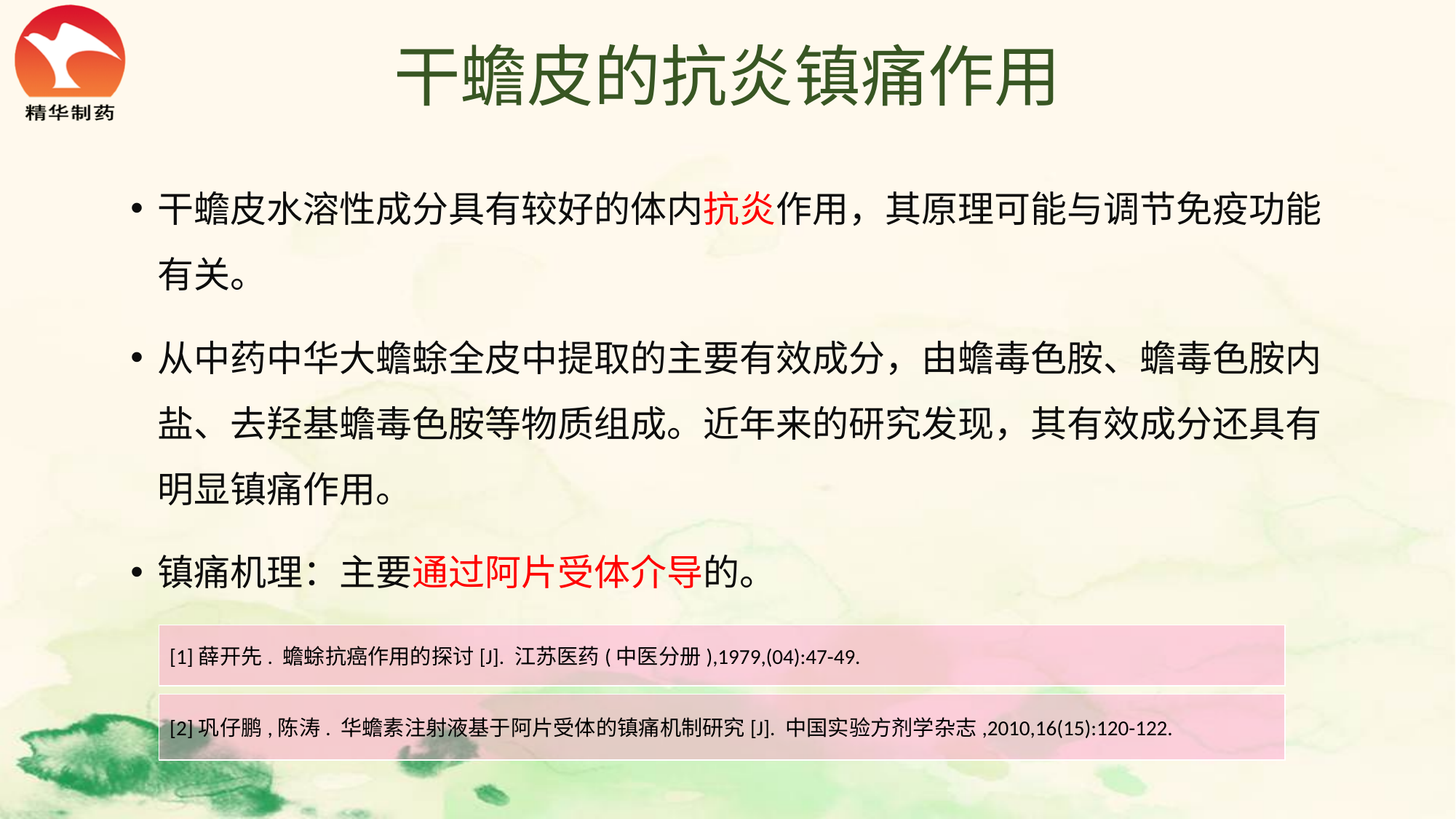

# 干蟾皮的抗炎镇痛作用
干蟾皮水溶性成分具有较好的体内抗炎作用，其原理可能与调节免疫功能有关。
从中药中华大蟾蜍全皮中提取的主要有效成分，由蟾毒色胺、蟾毒色胺内盐、去羟基蟾毒色胺等物质组成。近年来的研究发现，其有效成分还具有明显镇痛作用。
镇痛机理：主要通过阿片受体介导的。
[1]薛开先. 蟾蜍抗癌作用的探讨[J]. 江苏医药(中医分册),1979,(04):47-49.
[2]巩仔鹏,陈涛. 华蟾素注射液基于阿片受体的镇痛机制研究[J]. 中国实验方剂学杂志,2010,16(15):120-122.